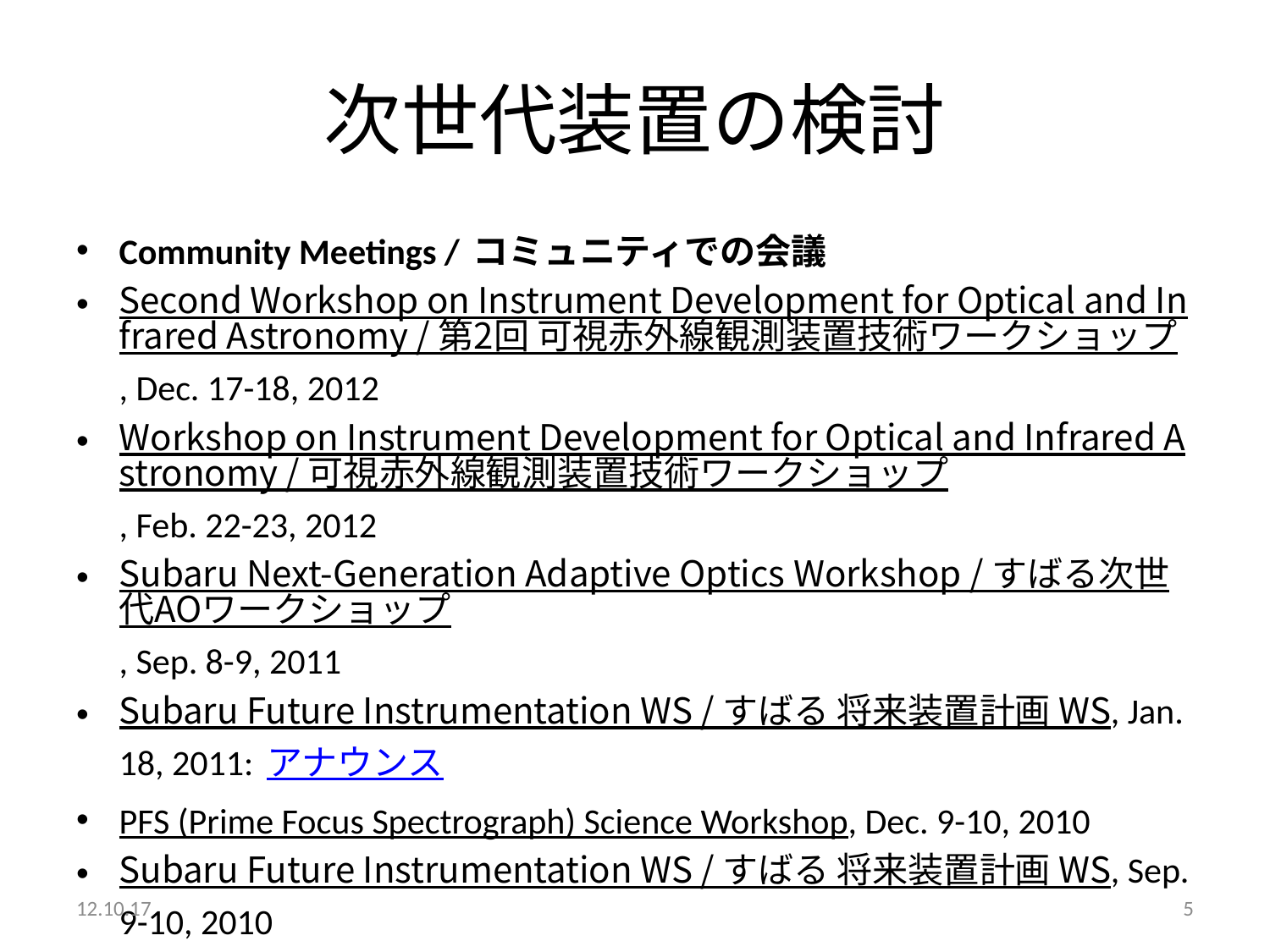

# 次世代装置の検討
Community Meetings / コミュニティでの会議
Second Workshop on Instrument Development for Optical and Infrared Astronomy / 第2回 可視赤外線観測装置技術ワークショップ, Dec. 17-18, 2012
Workshop on Instrument Development for Optical and Infrared Astronomy / 可視赤外線観測装置技術ワークショップ, Feb. 22-23, 2012
Subaru Next-Generation Adaptive Optics Workshop / すばる次世代AOワークショップ, Sep. 8-9, 2011
Subaru Future Instrumentation WS / すばる 将来装置計画 WS, Jan. 18, 2011: アナウンス
PFS (Prime Focus Spectrograph) Science Workshop, Dec. 9-10, 2010
Subaru Future Instrumentation WS / すばる 将来装置計画 WS, Sep. 9-10, 2010

12.10.17
5